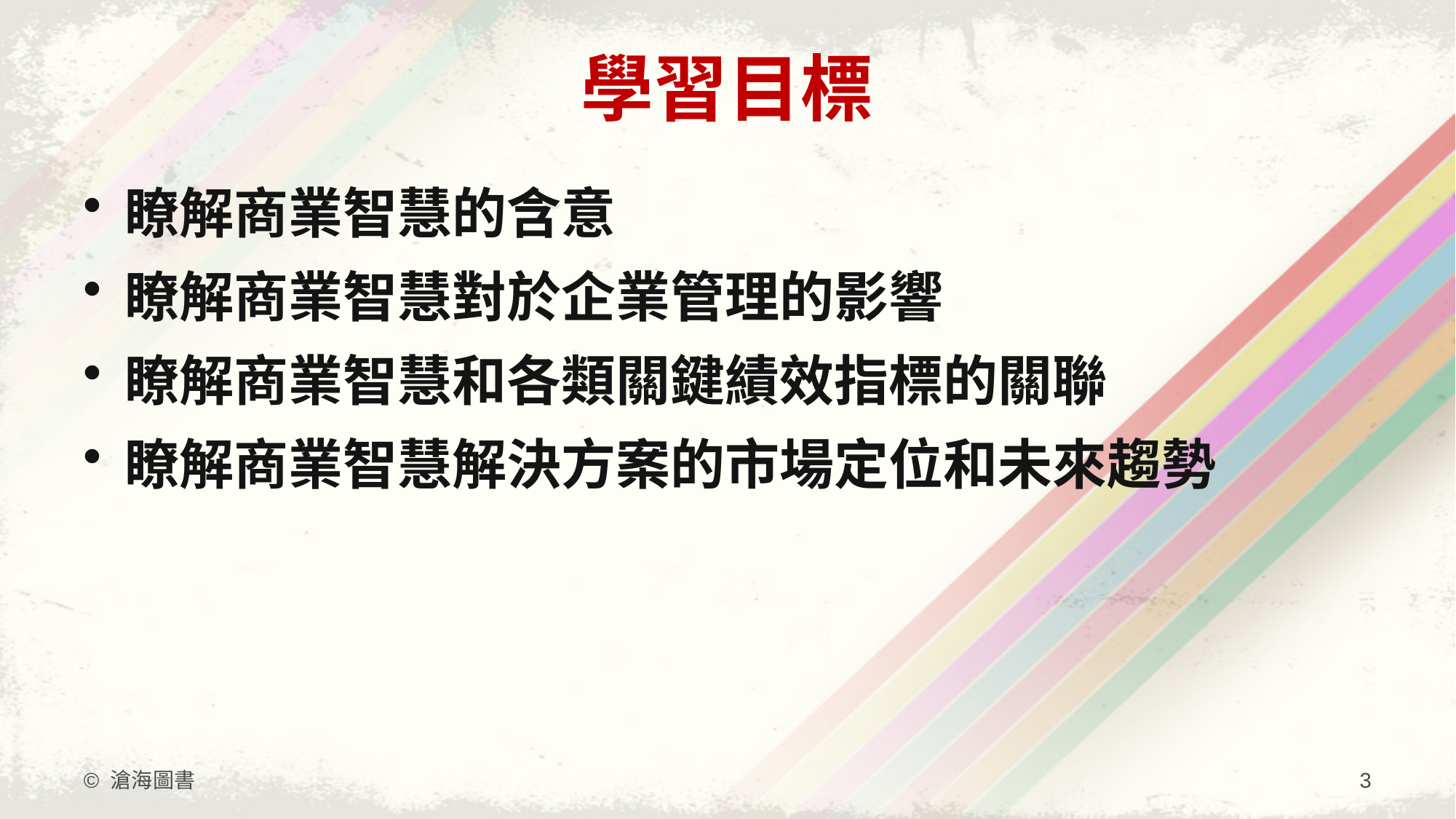

# 學習目標
瞭解商業智慧的含意
瞭解商業智慧對於企業管理的影響
瞭解商業智慧和各類關鍵績效指標的關聯
瞭解商業智慧解決方案的市場定位和未來趨勢
© 滄海圖書
3